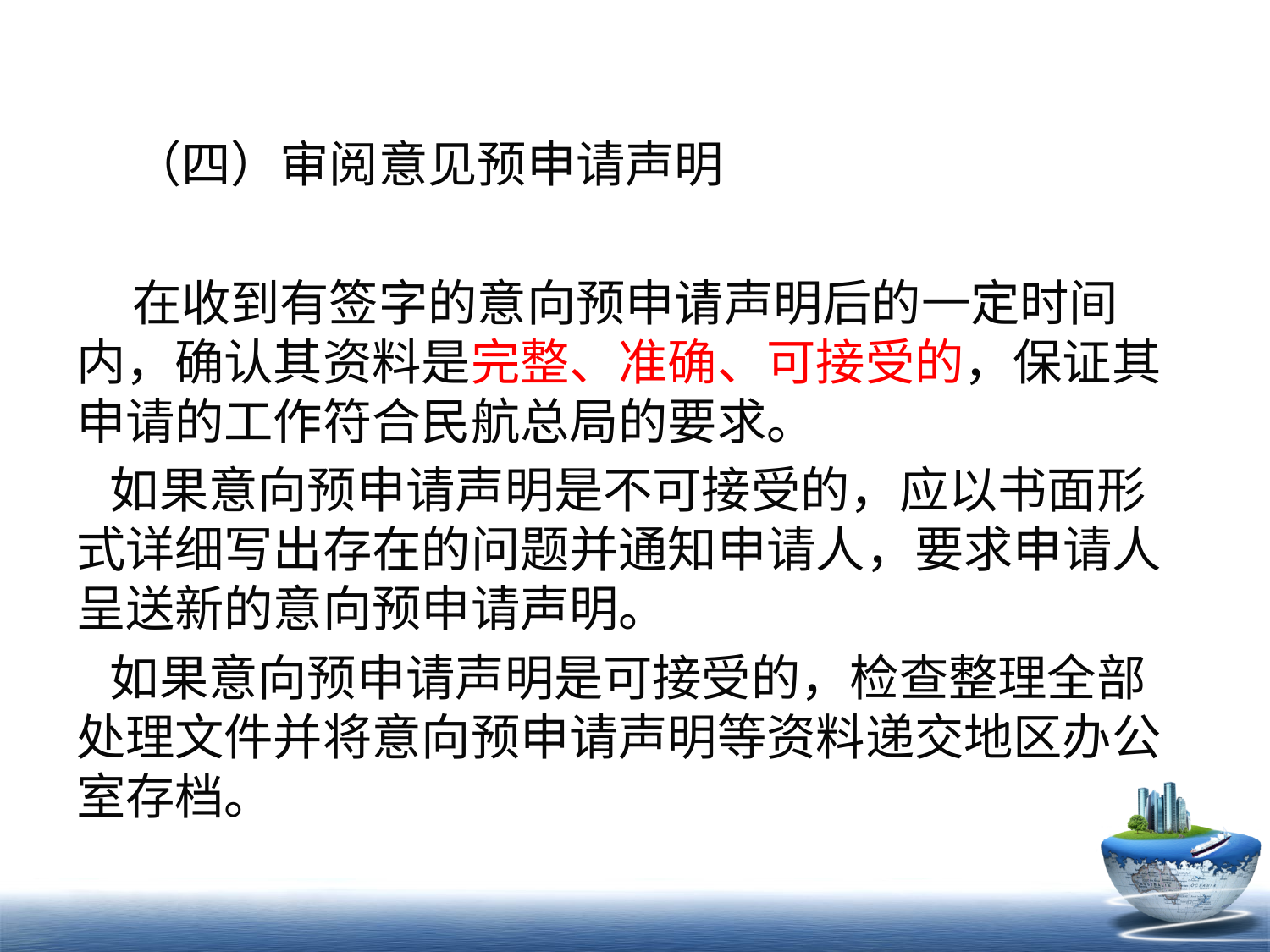

（四）审阅意见预申请声明

    在收到有签字的意向预申请声明后的一定时间内，确认其资料是完整、准确、可接受的，保证其申请的工作符合民航总局的要求。
  如果意向预申请声明是不可接受的，应以书面形式详细写出存在的问题并通知申请人，要求申请人呈送新的意向预申请声明。
  如果意向预申请声明是可接受的，检查整理全部处理文件并将意向预申请声明等资料递交地区办公室存档。